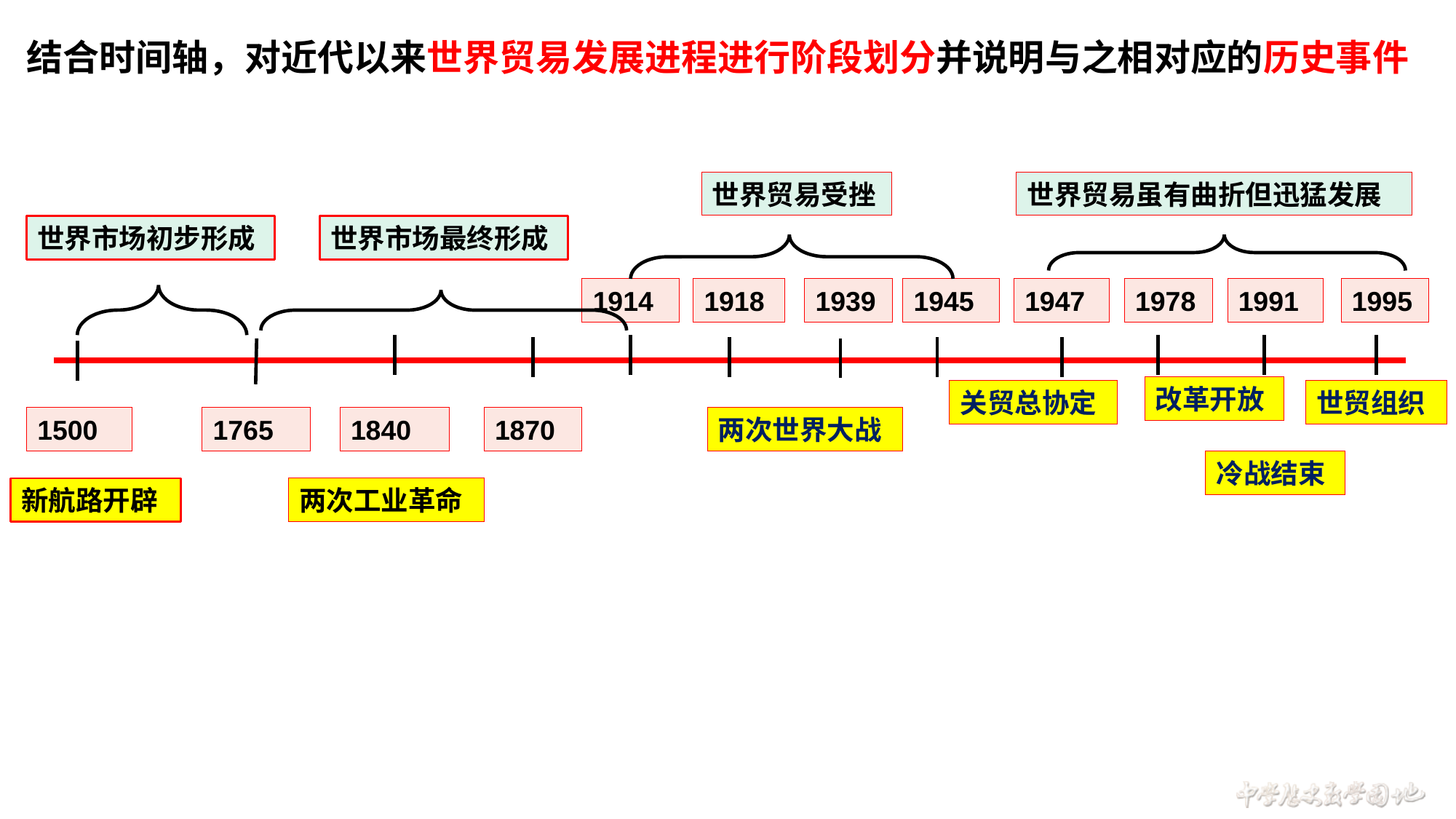

结合时间轴，对近代以来世界贸易发展进程进行阶段划分并说明与之相对应的历史事件

世界贸易受挫
世界贸易虽有曲折但迅猛发展
世界市场初步形成
世界市场最终形成

1914
1918
1939
1945
1947
1978
1991
1995
1500
1840
1765
1870
改革开放
关贸总协定
世贸组织
两次世界大战
冷战结束
新航路开辟
两次工业革命